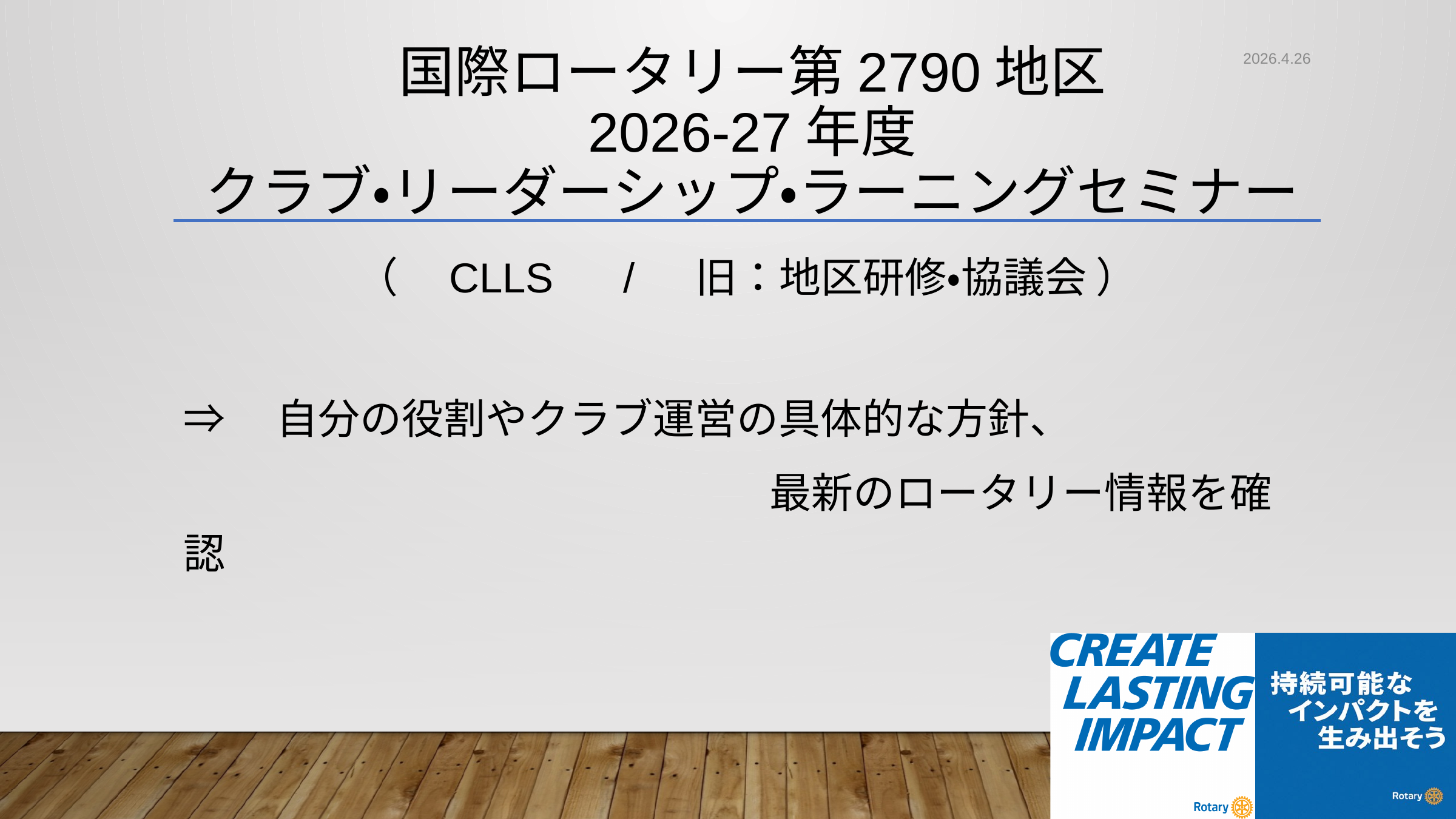

# 国際ロータリー第2790地区 2026-27年度 クラブ・リーダーシップ・ラーニングセミナー
2026.4.26
（　CLLS　 /　 旧：地区研修・協議会 ）

⇒　自分の役割やクラブ運営の具体的な方針、
　　　　　　　　　　　　　　最新のロータリー情報を確認